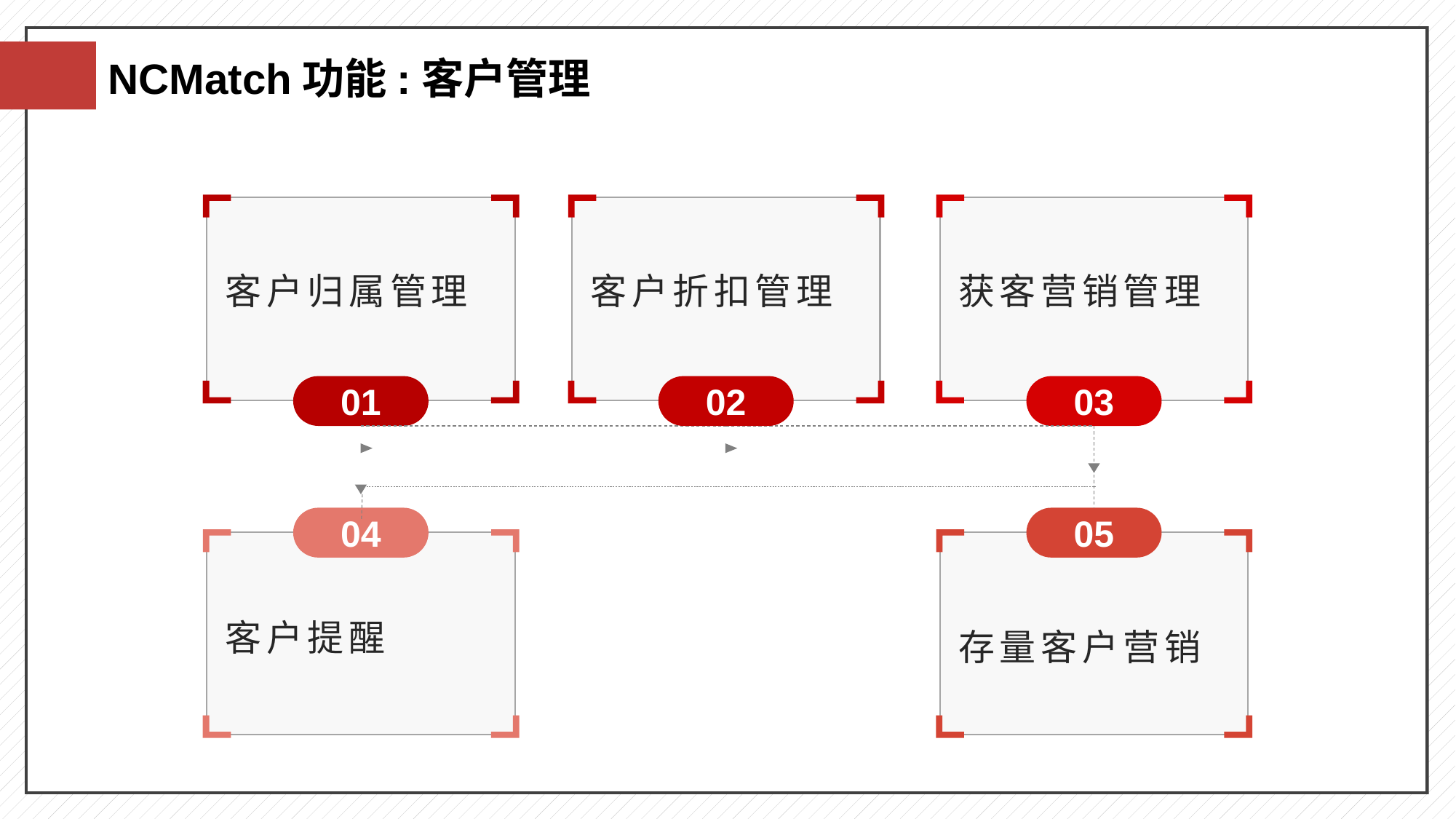

NCMatch功能:客户管理

客户归属管理
客户折扣管理
获客营销管理
01
02
03

04
05

客户提醒
存量客户营销